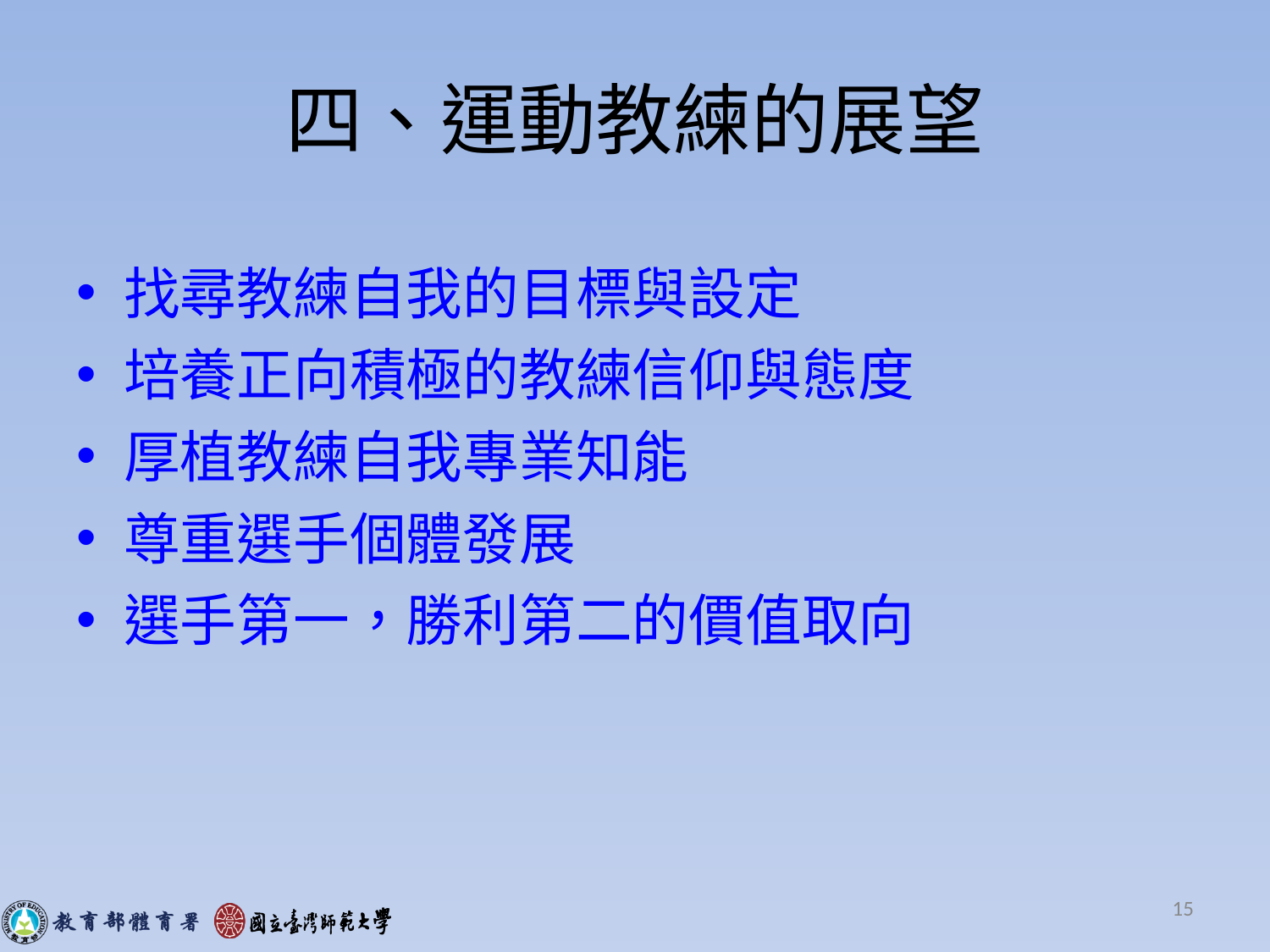

# 四、運動教練的展望
找尋教練自我的目標與設定
培養正向積極的教練信仰與態度
厚植教練自我專業知能
尊重選手個體發展
選手第一，勝利第二的價值取向

15